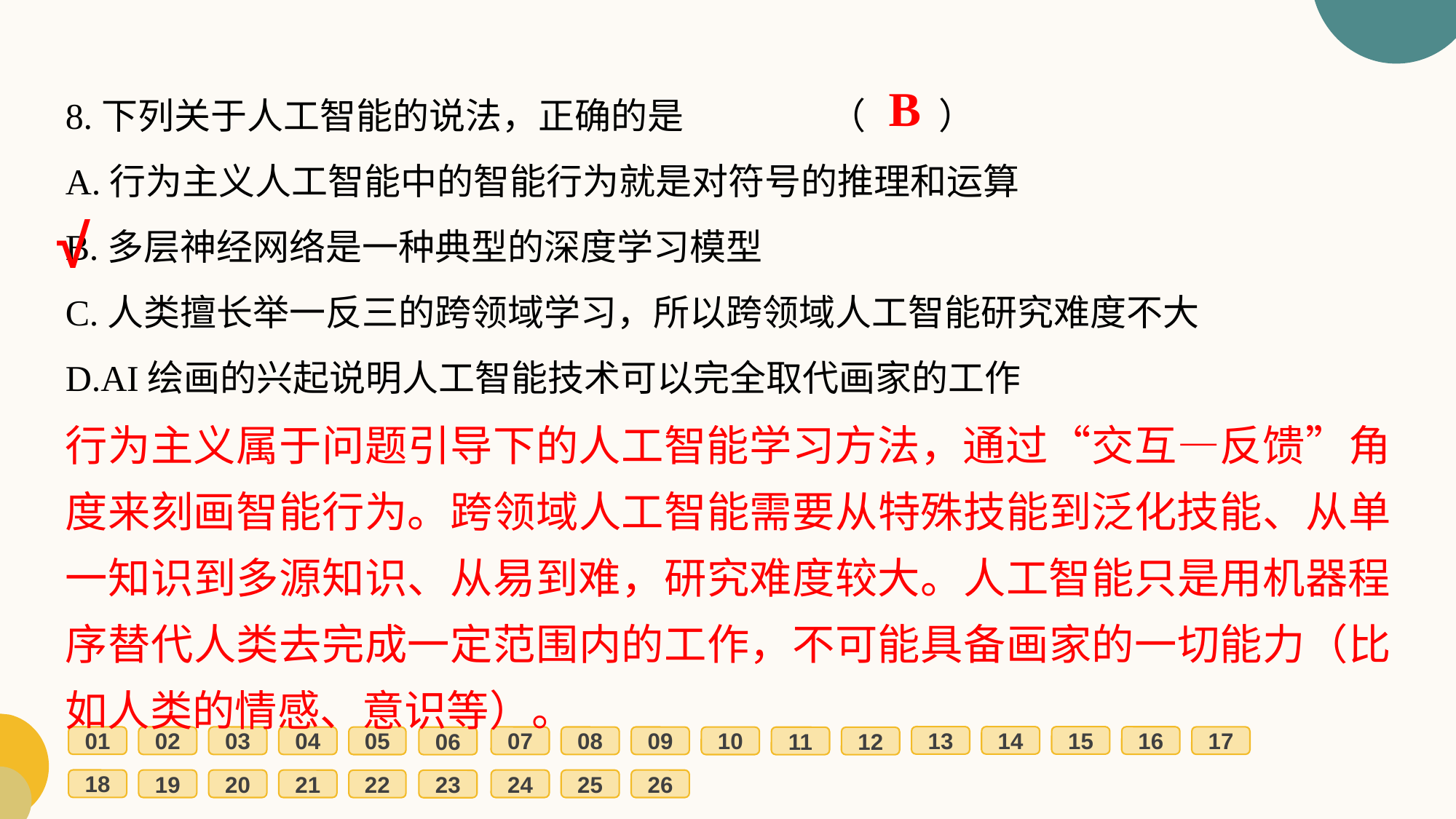

8.下列关于人工智能的说法，正确的是		（　　）
A.行为主义人工智能中的智能行为就是对符号的推理和运算
B.多层神经网络是一种典型的深度学习模型
C.人类擅长举一反三的跨领域学习，所以跨领域人工智能研究难度不大
D.AI绘画的兴起说明人工智能技术可以完全取代画家的工作
B
√
行为主义属于问题引导下的人工智能学习方法，通过“交互—反馈”角度来刻画智能行为。跨领域人工智能需要从特殊技能到泛化技能、从单一知识到多源知识、从易到难，研究难度较大。人工智能只是用机器程序替代人类去完成一定范围内的工作，不可能具备画家的一切能力（比如人类的情感、意识等）。